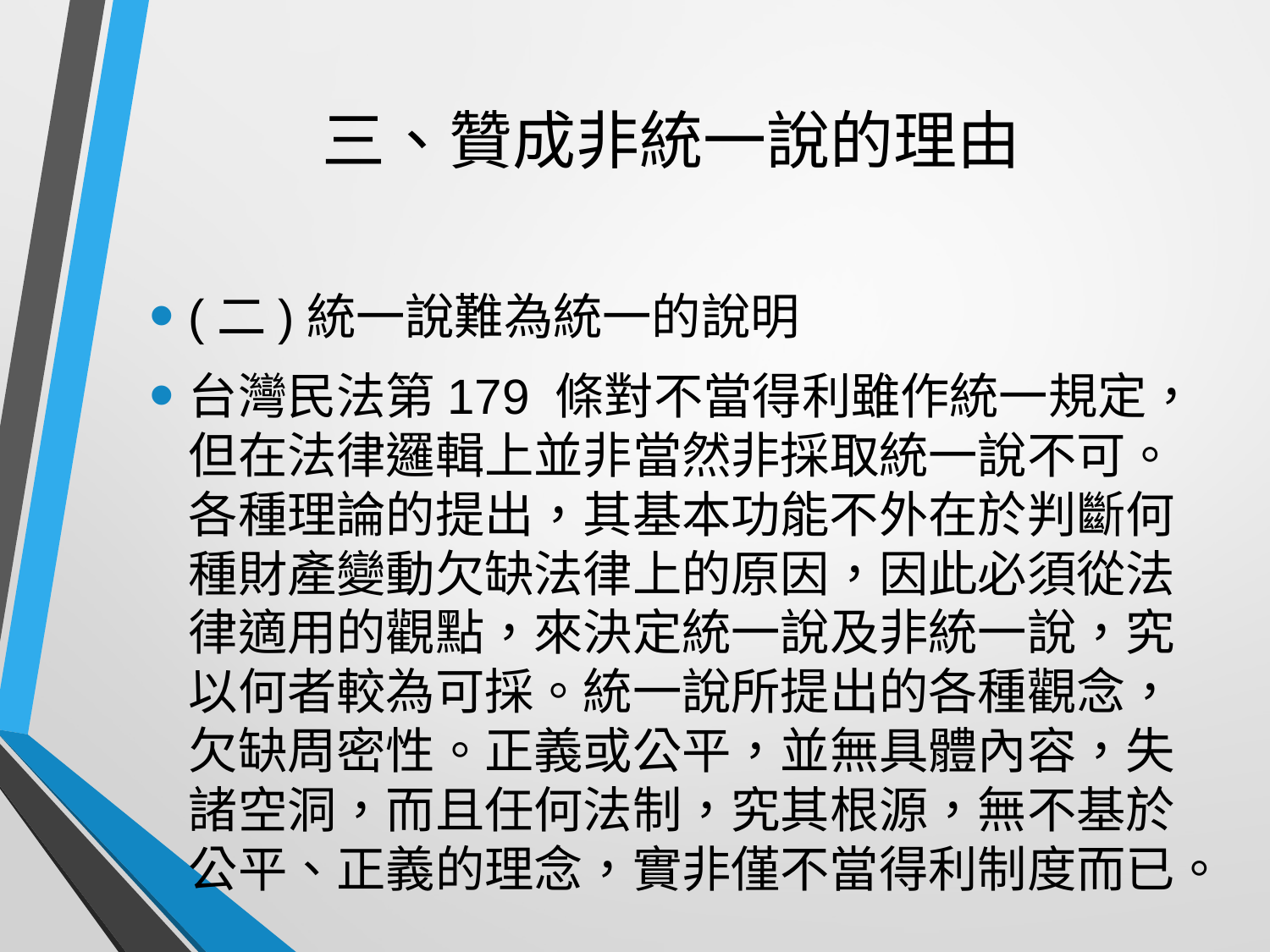

# 三、贊成非統一說的理由
(二)統一說難為統一的說明
台灣民法第179 條對不當得利雖作統一規定，但在法律邏輯上並非當然非採取統一說不可。各種理論的提出，其基本功能不外在於判斷何種財產變動欠缺法律上的原因，因此必須從法律適用的觀點，來決定統一說及非統一說，究以何者較為可採。統一說所提出的各種觀念，欠缺周密性。正義或公平，並無具體內容，失諸空洞，而且任何法制，究其根源，無不基於公平、正義的理念，實非僅不當得利制度而已。